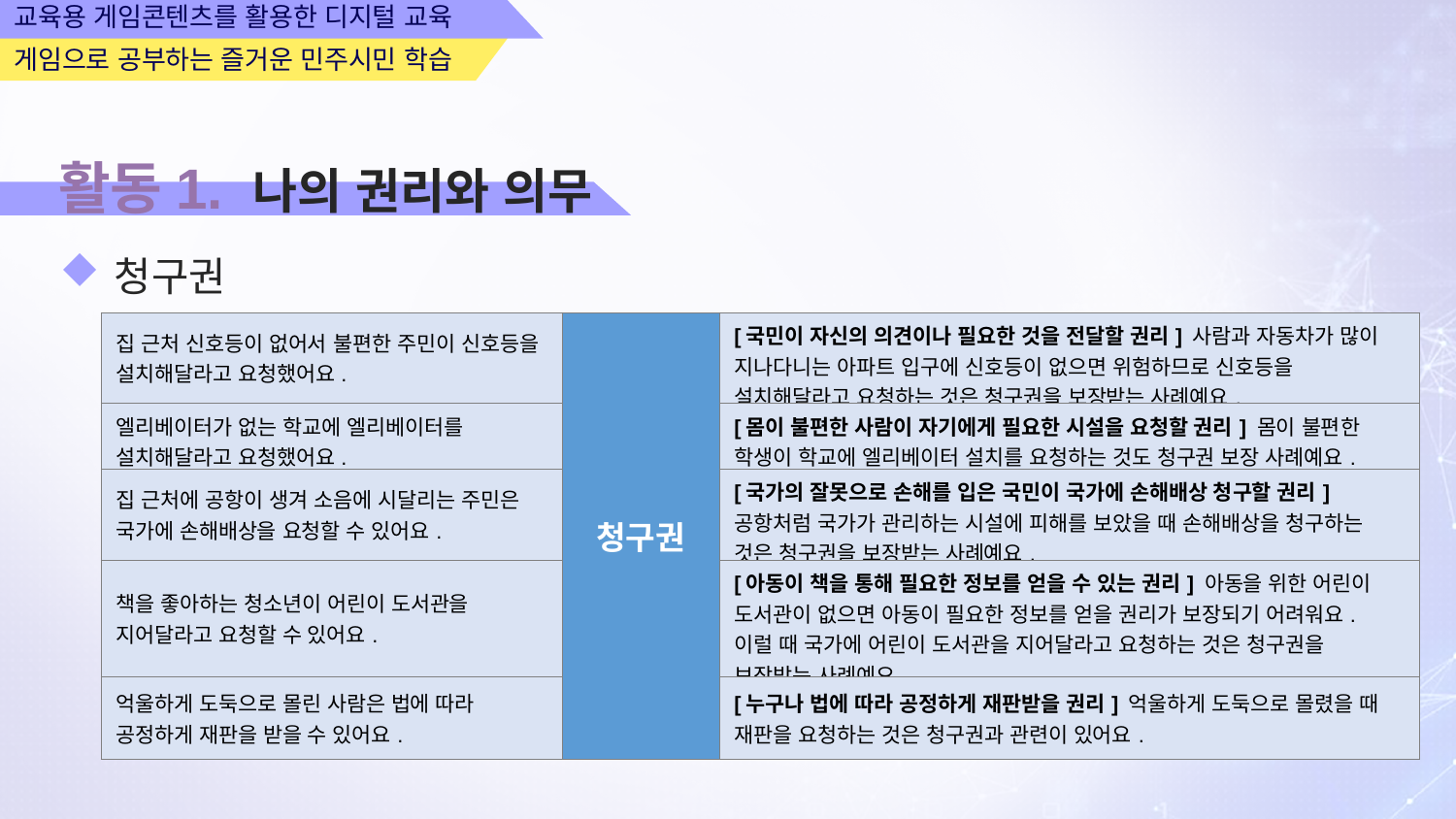

교육용 게임콘텐츠를 활용한 디지털 교육
게임으로 공부하는 즐거운 민주시민 학습

활동1. 나의 권리와 의무

청구권
| 집 근처 신호등이 없어서 불편한 주민이 신호등을 설치해달라고 요청했어요. | 청구권 | [국민이 자신의 의견이나 필요한 것을 전달할 권리] 사람과 자동차가 많이 지나다니는 아파트 입구에 신호등이 없으면 위험하므로 신호등을 설치해달라고 요청하는 것은 청구권을 보장받는 사례예요. |
| --- | --- | --- |
| 엘리베이터가 없는 학교에 엘리베이터를 설치해달라고 요청했어요. |  | [몸이 불편한 사람이 자기에게 필요한 시설을 요청할 권리] 몸이 불편한 학생이 학교에 엘리베이터 설치를 요청하는 것도 청구권 보장 사례예요. |
| 집 근처에 공항이 생겨 소음에 시달리는 주민은 국가에 손해배상을 요청할 수 있어요. |  | [국가의 잘못으로 손해를 입은 국민이 국가에 손해배상 청구할 권리] 공항처럼 국가가 관리하는 시설에 피해를 보았을 때 손해배상을 청구하는 것은 청구권을 보장받는 사례예요. |
| 책을 좋아하는 청소년이 어린이 도서관을 지어달라고 요청할 수 있어요. |  | [아동이 책을 통해 필요한 정보를 얻을 수 있는 권리] 아동을 위한 어린이 도서관이 없으면 아동이 필요한 정보를 얻을 권리가 보장되기 어려워요. 이럴 때 국가에 어린이 도서관을 지어달라고 요청하는 것은 청구권을 보장받는 사례예요. |
| 억울하게 도둑으로 몰린 사람은 법에 따라 공정하게 재판을 받을 수 있어요. |  | [누구나 법에 따라 공정하게 재판받을 권리] 억울하게 도둑으로 몰렸을 때 재판을 요청하는 것은 청구권과 관련이 있어요. |